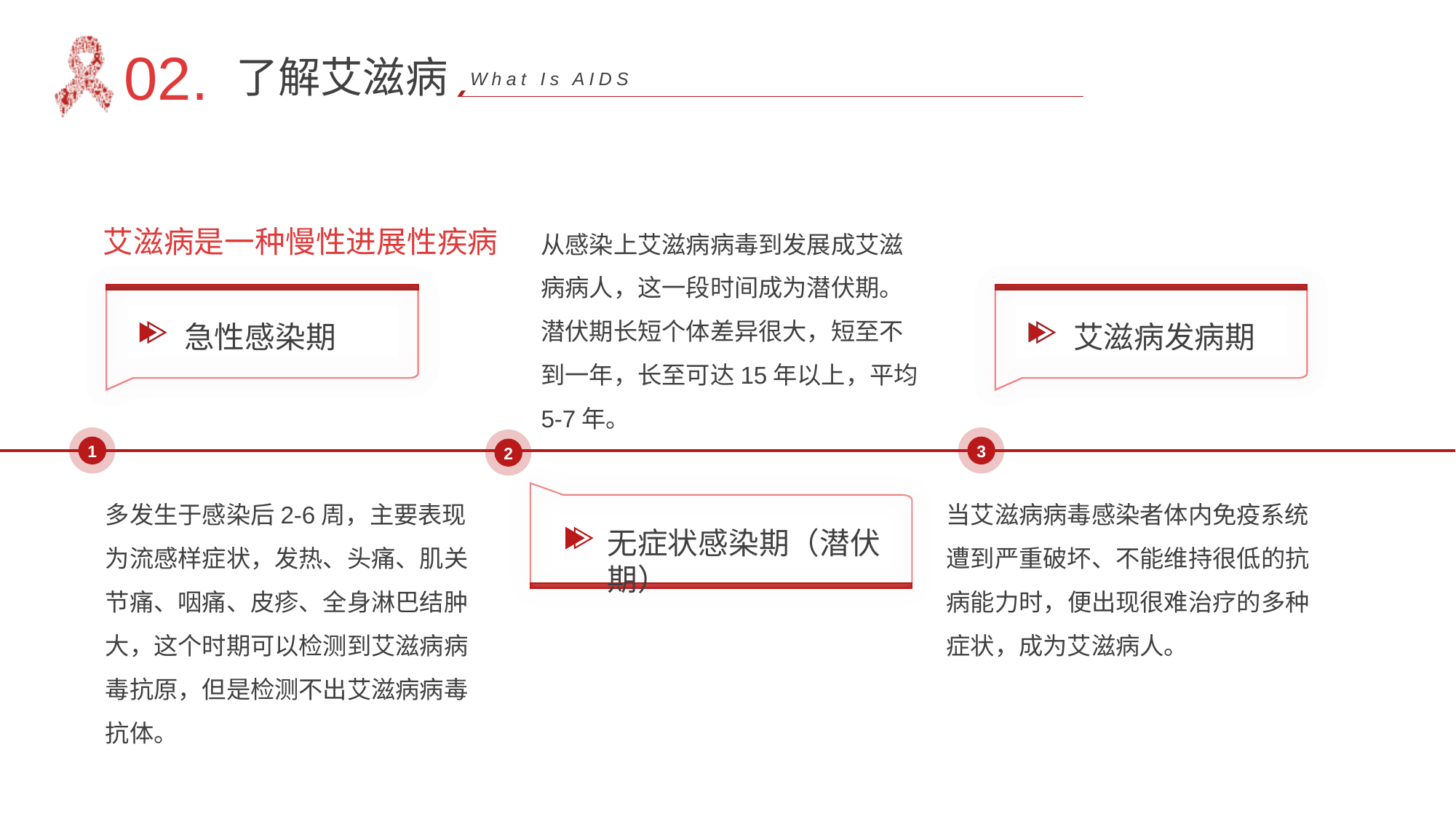

02.
了解艾滋病
What Is AIDS

艾滋病是一种慢性进展性疾病
从感染上艾滋病病毒到发展成艾滋病病人，这一段时间成为潜伏期。潜伏期长短个体差异很大，短至不到一年，长至可达15年以上，平均5-7年。

急性感染期

艾滋病发病期

1

3

2
当艾滋病病毒感染者体内免疫系统遭到严重破坏、不能维持很低的抗病能力时，便出现很难治疗的多种症状，成为艾滋病人。
多发生于感染后2-6周，主要表现为流感样症状，发热、头痛、肌关节痛、咽痛、皮疹、全身淋巴结肿大，这个时期可以检测到艾滋病病毒抗原，但是检测不出艾滋病病毒抗体。

无症状感染期（潜伏期）